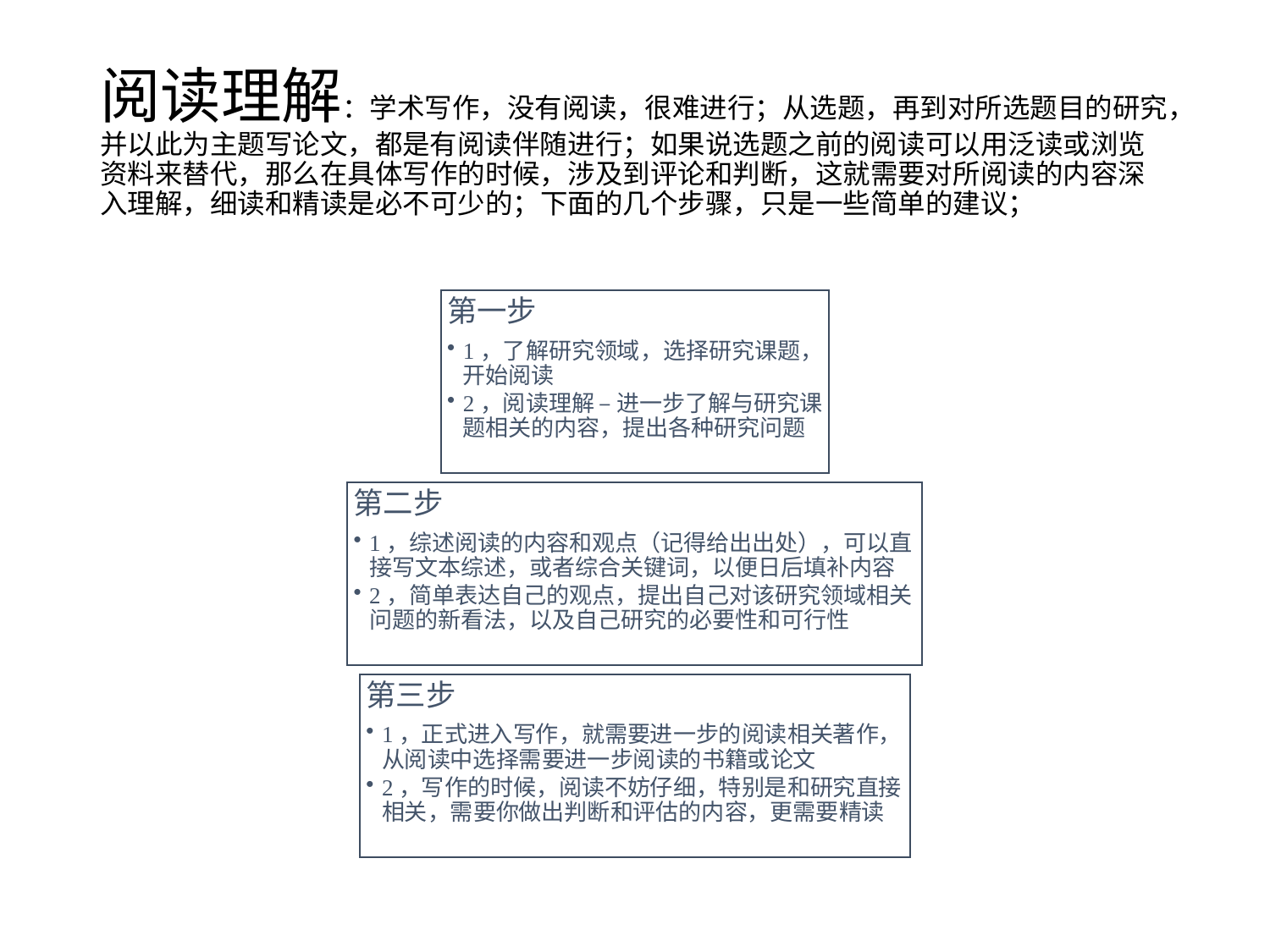

# 阅读理解：学术写作，没有阅读，很难进行；从选题，再到对所选题目的研究，并以此为主题写论文，都是有阅读伴随进行；如果说选题之前的阅读可以用泛读或浏览资料来替代，那么在具体写作的时候，涉及到评论和判断，这就需要对所阅读的内容深入理解，细读和精读是必不可少的；下面的几个步骤，只是一些简单的建议；
第一步
1，了解研究领域，选择研究课题，开始阅读
2，阅读理解 – 进一步了解与研究课题相关的内容，提出各种研究问题
第二步
1，综述阅读的内容和观点（记得给出出处），可以直接写文本综述，或者综合关键词，以便日后填补内容
2，简单表达自己的观点，提出自己对该研究领域相关问题的新看法，以及自己研究的必要性和可行性
第三步
1，正式进入写作，就需要进一步的阅读相关著作，从阅读中选择需要进一步阅读的书籍或论文
2，写作的时候，阅读不妨仔细，特别是和研究直接相关，需要你做出判断和评估的内容，更需要精读